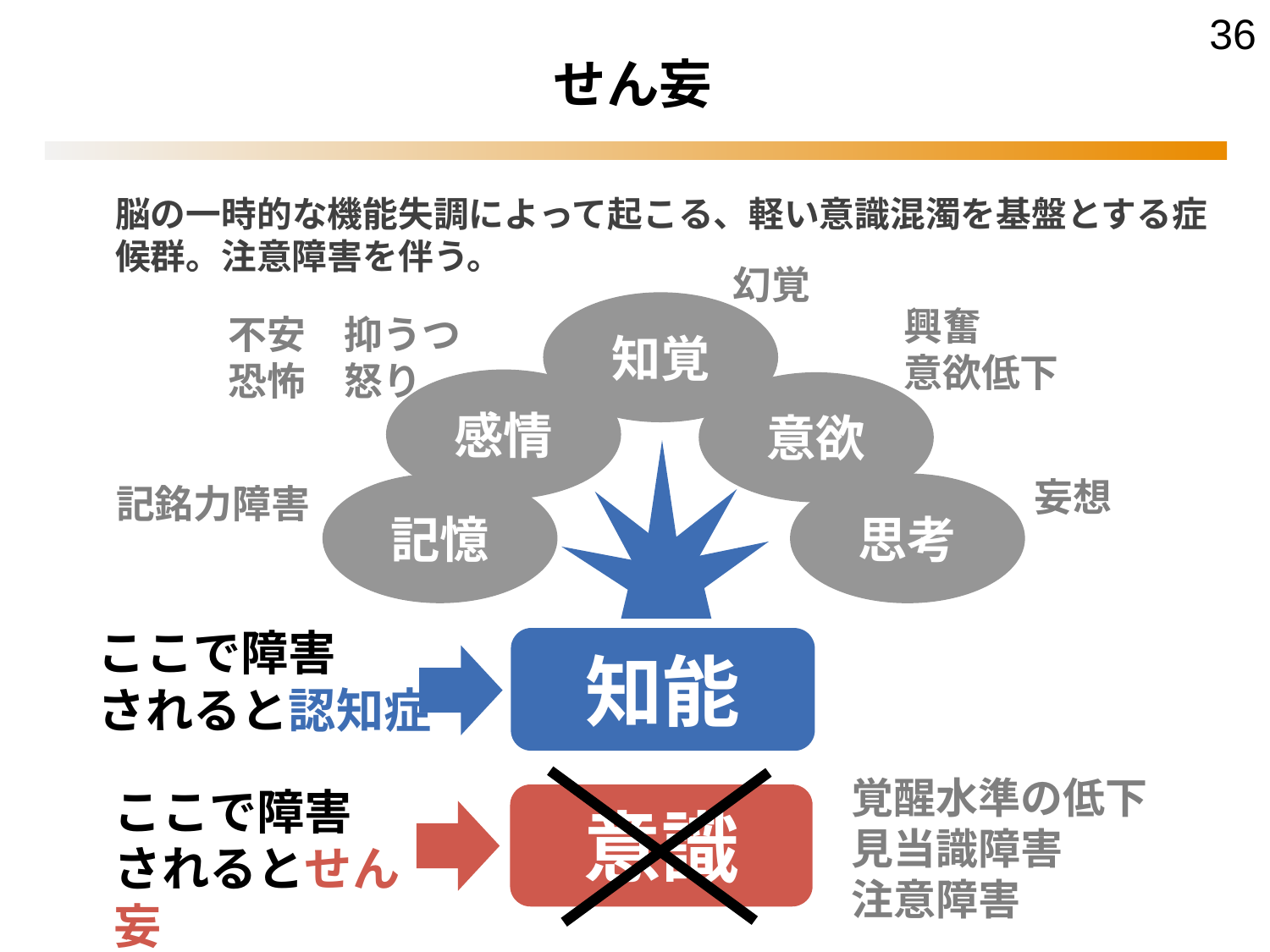

36
せん妄

脳の一時的な機能失調によって起こる、軽い意識混濁を基盤とする症候群。注意障害を伴う。
幻覚
知覚
興奮
意欲低下
不安　抑うつ
恐怖　怒り
感情
意欲

妄想
記憶
記銘力障害
思考

ここで障害
されると認知症
知能

覚醒水準の低下
見当識障害
注意障害
ここで障害
されるとせん妄
意識